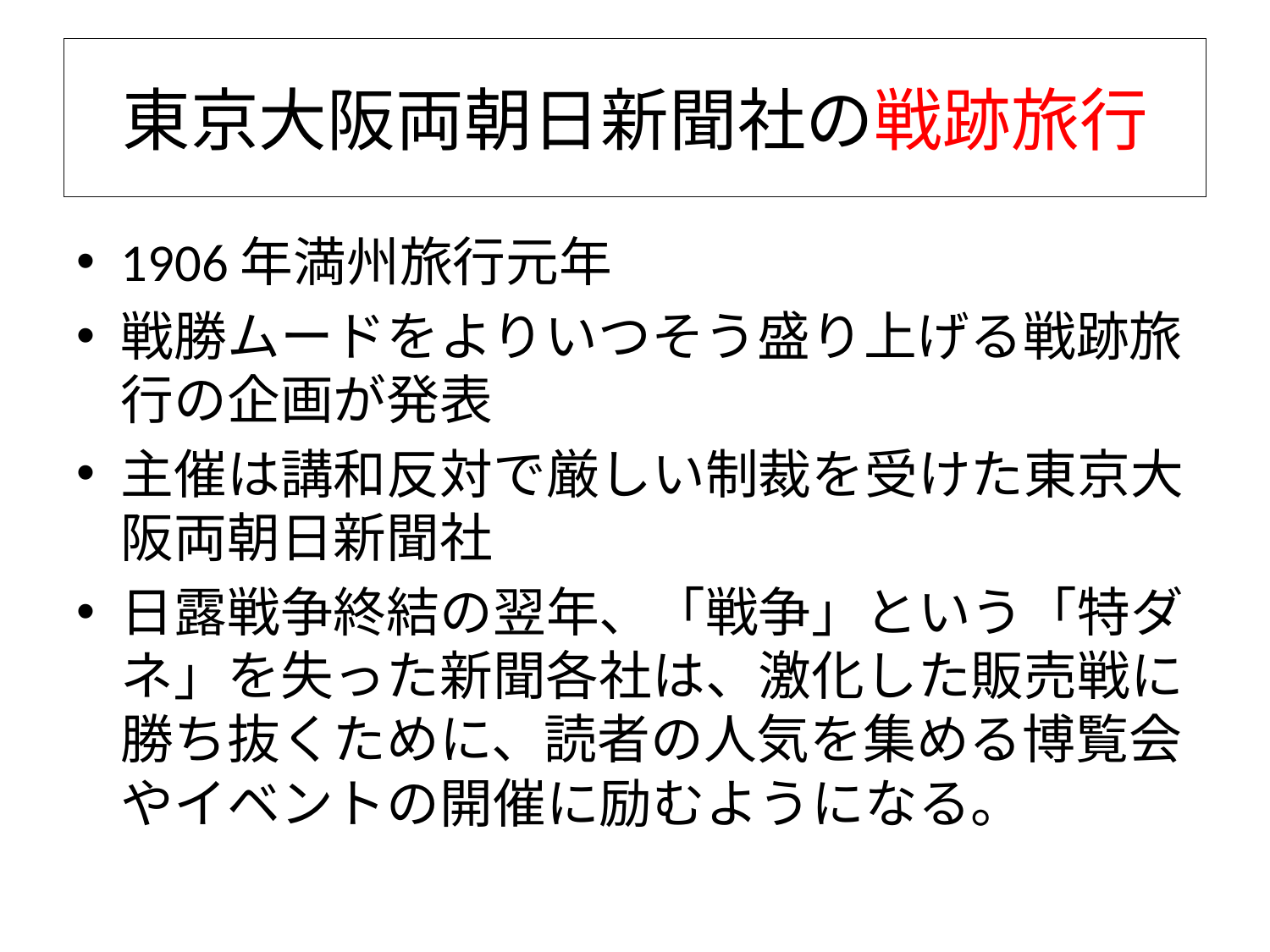

# 東京大阪両朝日新聞社の戦跡旅行
1906年満州旅行元年
戦勝ムードをよりいつそう盛り上げる戦跡旅行の企画が発表
主催は講和反対で厳しい制裁を受けた東京大阪両朝日新聞社
日露戦争終結の翌年、「戦争」という「特ダネ」を失った新聞各社は、激化した販売戦に勝ち抜くために、読者の人気を集める博覧会やイベントの開催に励むようになる。